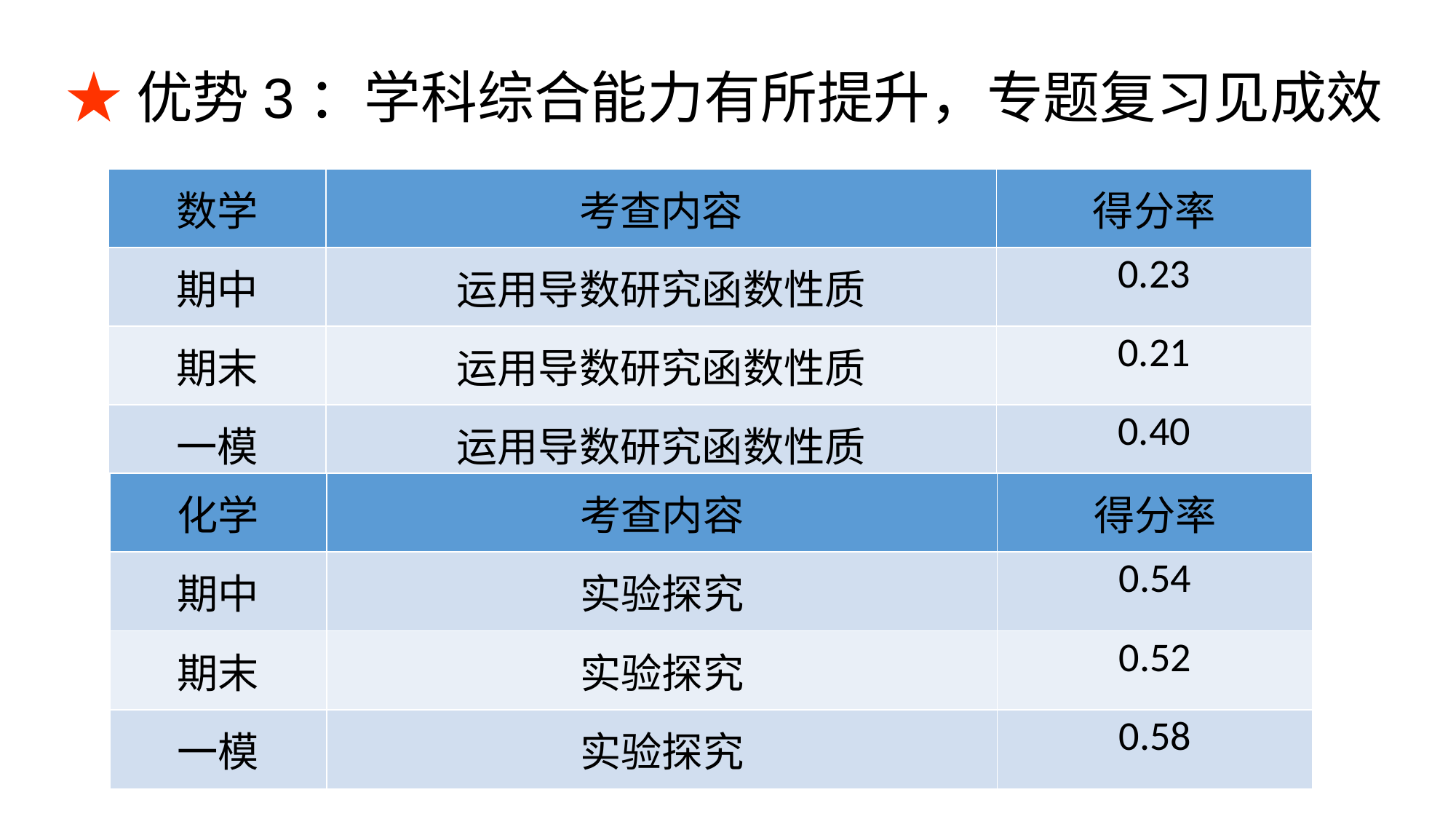

★优势3：学科综合能力有所提升，专题复习见成效

| 数学 | 考查内容 | 得分率 |
| --- | --- | --- |
| 期中 | 运用导数研究函数性质 | 0.23 |
| 期末 | 运用导数研究函数性质 | 0.21 |
| 一模 | 运用导数研究函数性质 | 0.40 |
| 化学 | 考查内容 | 得分率 |
| --- | --- | --- |
| 期中 | 实验探究 | 0.54 |
| 期末 | 实验探究 | 0.52 |
| 一模 | 实验探究 | 0.58 |